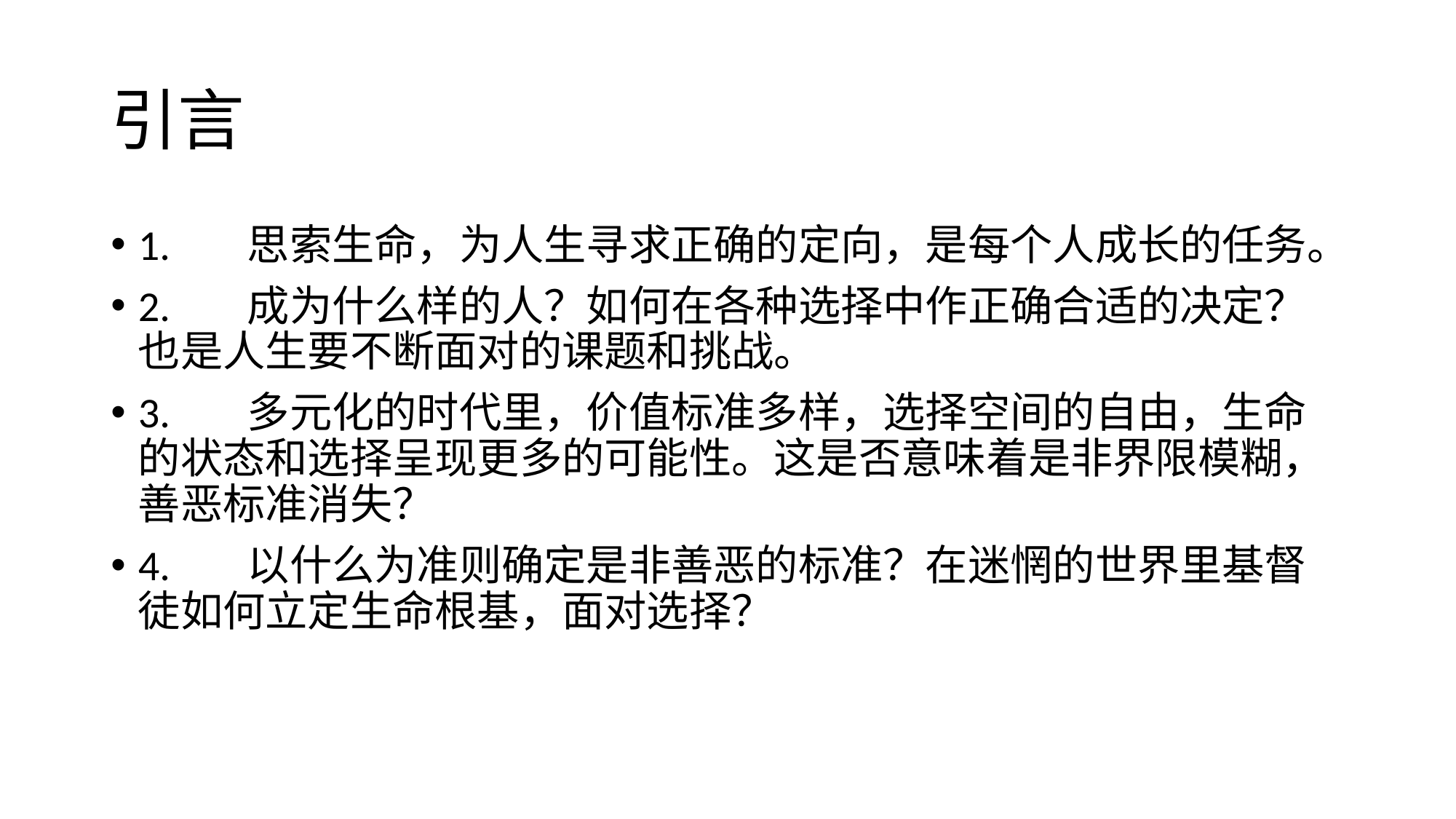

# 引言
1.	思索生命，为人生寻求正确的定向，是每个人成长的任务。
2.	成为什么样的人？如何在各种选择中作正确合适的决定？也是人生要不断面对的课题和挑战。
3.	多元化的时代里，价值标准多样，选择空间的自由，生命的状态和选择呈现更多的可能性。这是否意味着是非界限模糊，善恶标准消失？
4.	以什么为准则确定是非善恶的标准？在迷惘的世界里基督徒如何立定生命根基，面对选择？